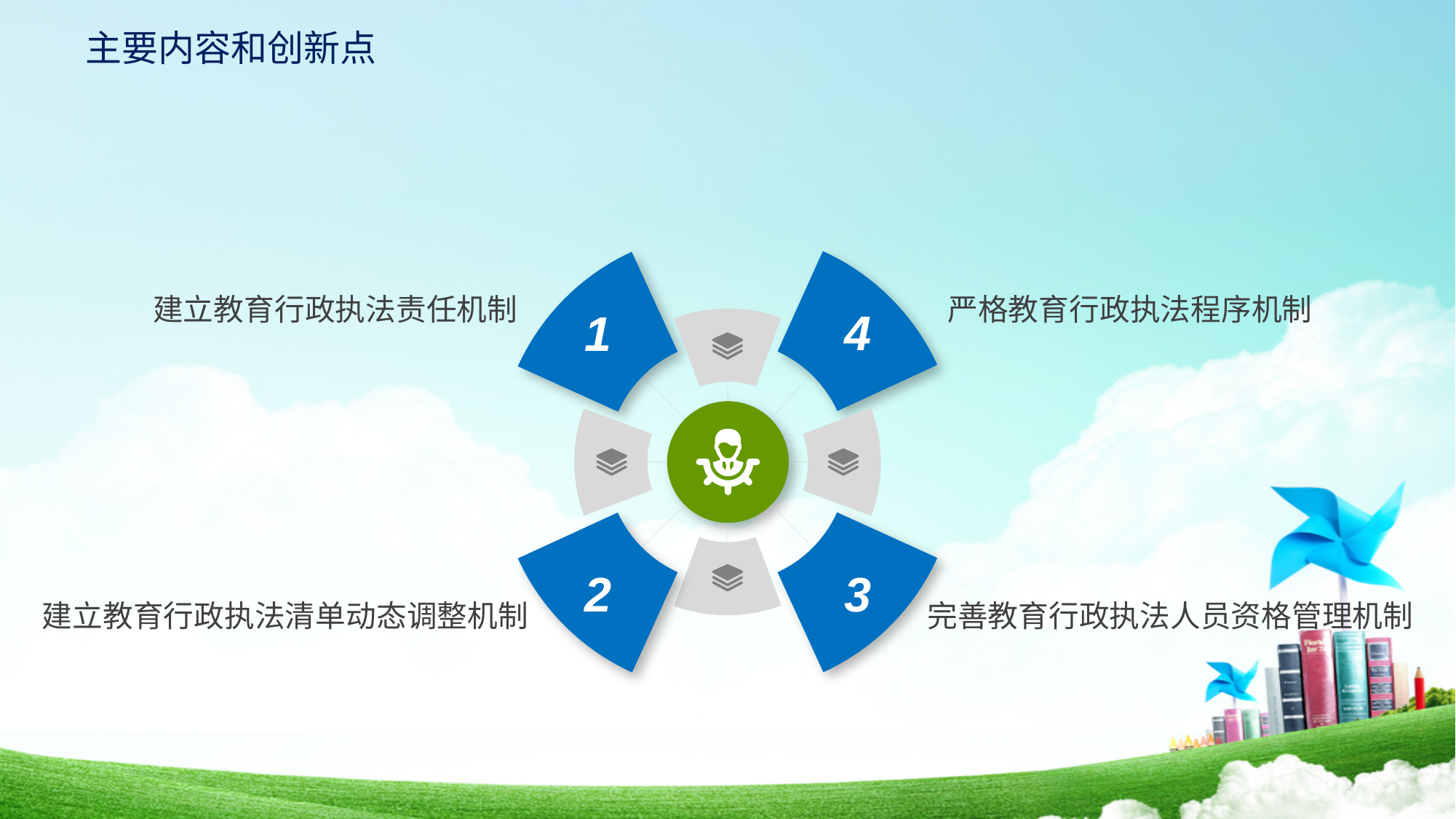

主要内容和创新点
4
1
建立教育行政执法责任机制
严格教育行政执法程序机制

3
2

完善教育行政执法人员资格管理机制
建立教育行政执法清单动态调整机制